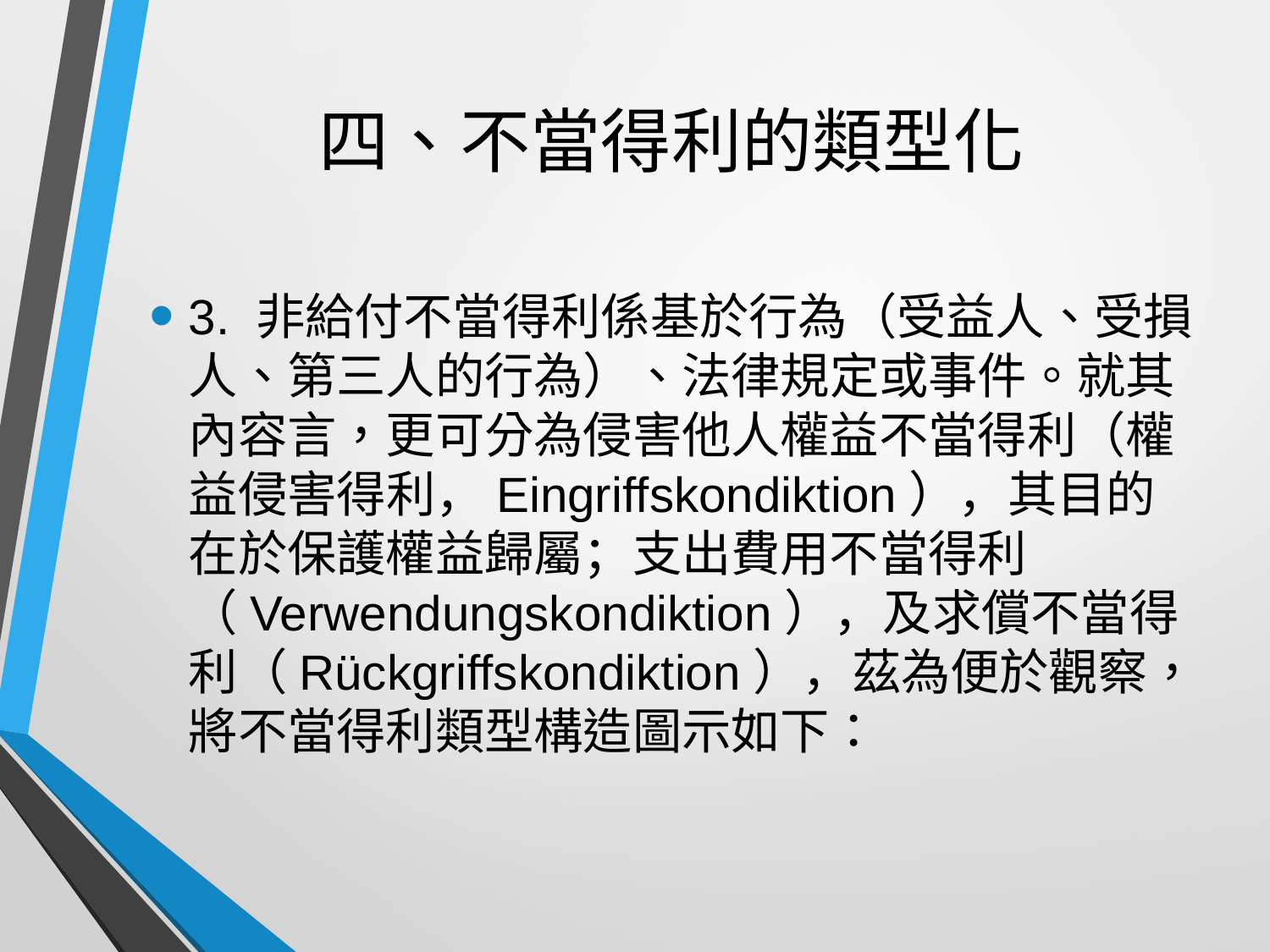

# 四、不當得利的類型化
3. 非給付不當得利係基於行為（受益人、受損人、第三人的行為）、法律規定或事件。就其內容言，更可分為侵害他人權益不當得利（權益侵害得利，Eingriffskondiktion），其目的在於保護權益歸屬；支出費用不當得利（Verwendungskondiktion），及求償不當得利（Rückgriffskondiktion），茲為便於觀察，將不當得利類型構造圖示如下：